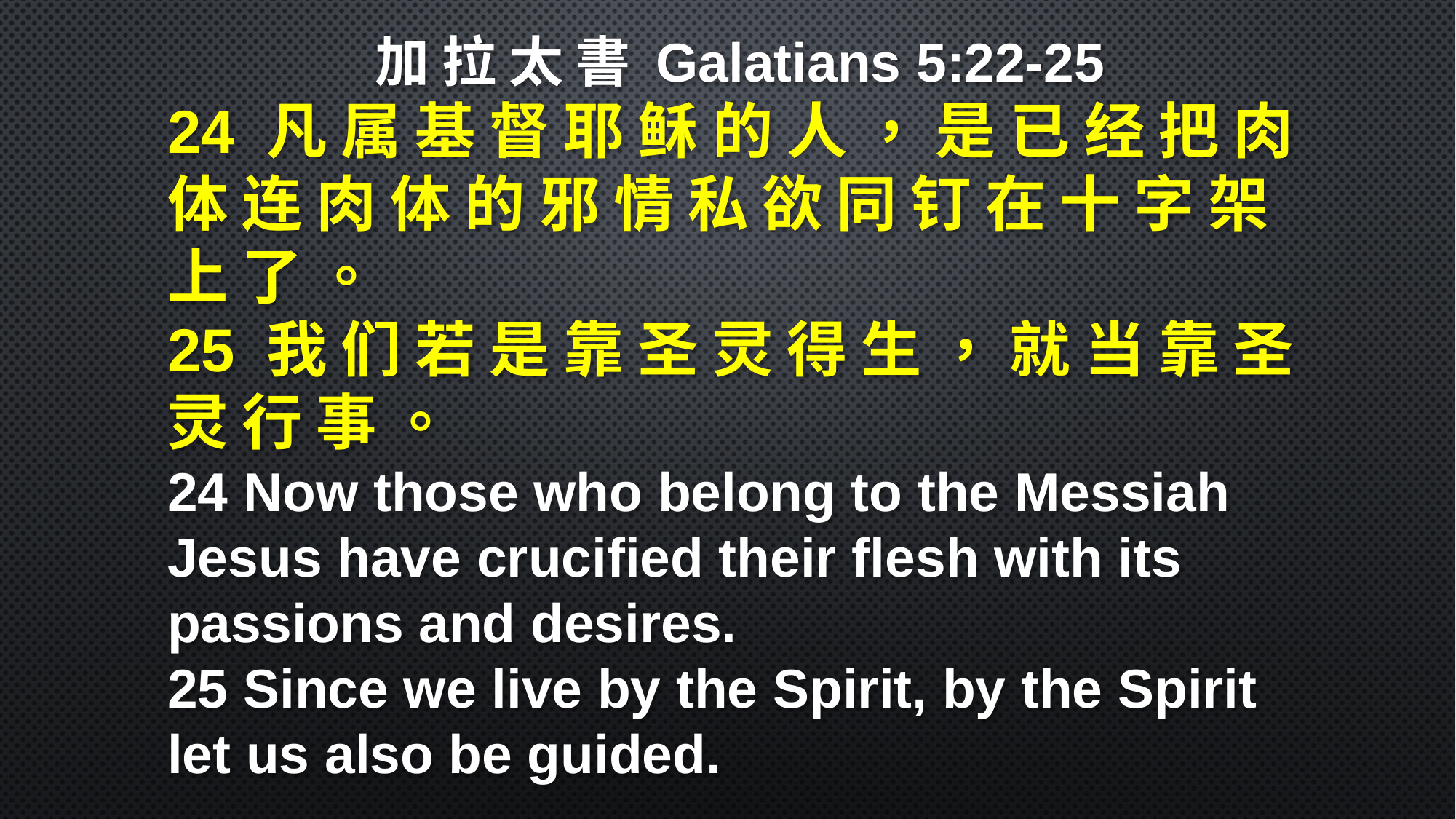

加 拉 太 書 Galatians 5:22-25
24 凡 属 基 督 耶 稣 的 人 ， 是 已 经 把 肉 体 连 肉 体 的 邪 情 私 欲 同 钉 在 十 字 架 上 了 。
25 我 们 若 是 靠 圣 灵 得 生 ， 就 当 靠 圣 灵 行 事 。
24 Now those who belong to the Messiah Jesus have crucified their flesh with its passions and desires.
25 Since we live by the Spirit, by the Spirit let us also be guided.